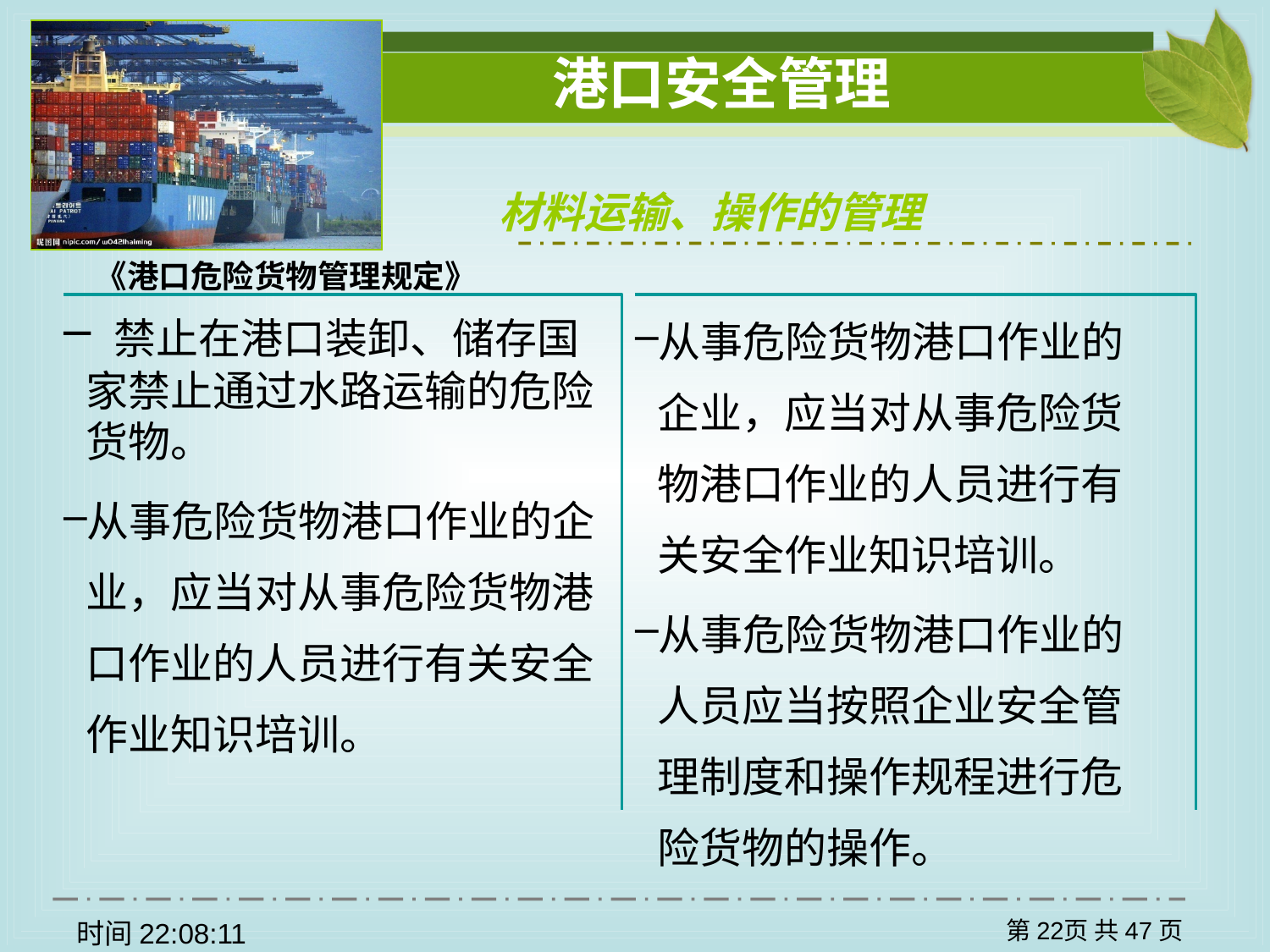

材料运输、操作的管理
《港口危险货物管理规定》

从事危险货物港口作业的企业，应当对从事危险货物港口作业的人员进行有关安全作业知识培训。
从事危险货物港口作业的人员应当按照企业安全管理制度和操作规程进行危险货物的操作。
 禁止在港口装卸、储存国家禁止通过水路运输的危险货物。
从事危险货物港口作业的企业，应当对从事危险货物港口作业的人员进行有关安全作业知识培训。

第22页 共47页
时间22:08:11